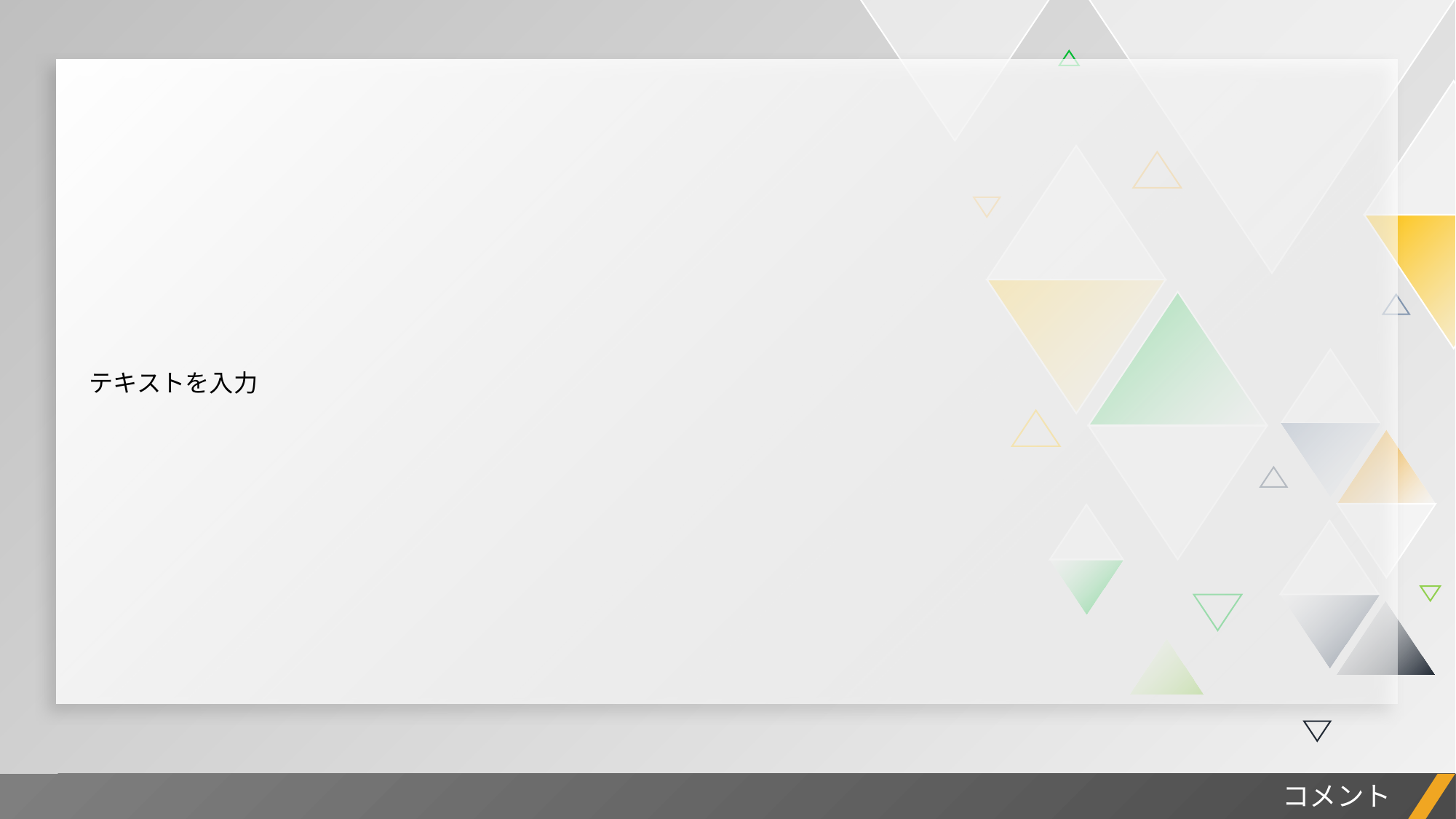

| テキストを入力 |
| --- |
プロジェクトレポート
コメント